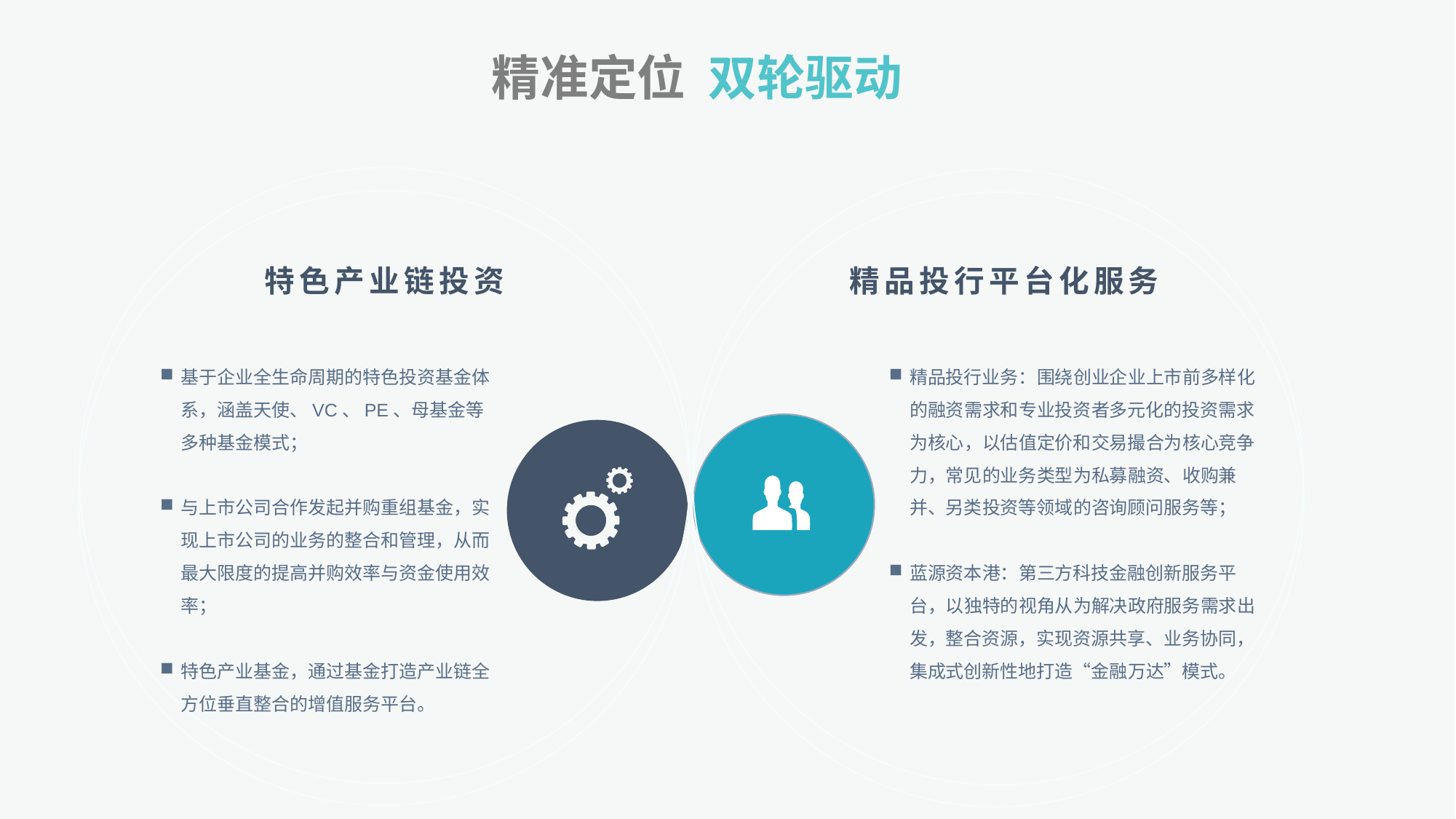

精准定位  双轮驱动

特色产业链投资
精品投行平台化服务
基于企业全生命周期的特色投资基金体系，涵盖天使、VC、PE、母基金等多种基金模式；

与上市公司合作发起并购重组基金，实现上市公司的业务的整合和管理，从而最大限度的提高并购效率与资金使用效率；

特色产业基金，通过基金打造产业链全方位垂直整合的增值服务平台。
精品投行业务：围绕创业企业上市前多样化的融资需求和专业投资者多元化的投资需求为核心，以估值定价和交易撮合为核心竞争力，常见的业务类型为私募融资、收购兼并、另类投资等领域的咨询顾问服务等；

蓝源资本港：第三方科技金融创新服务平台，以独特的视角从为解决政府服务需求出发，整合资源，实现资源共享、业务协同，集成式创新性地打造“金融万达”模式。